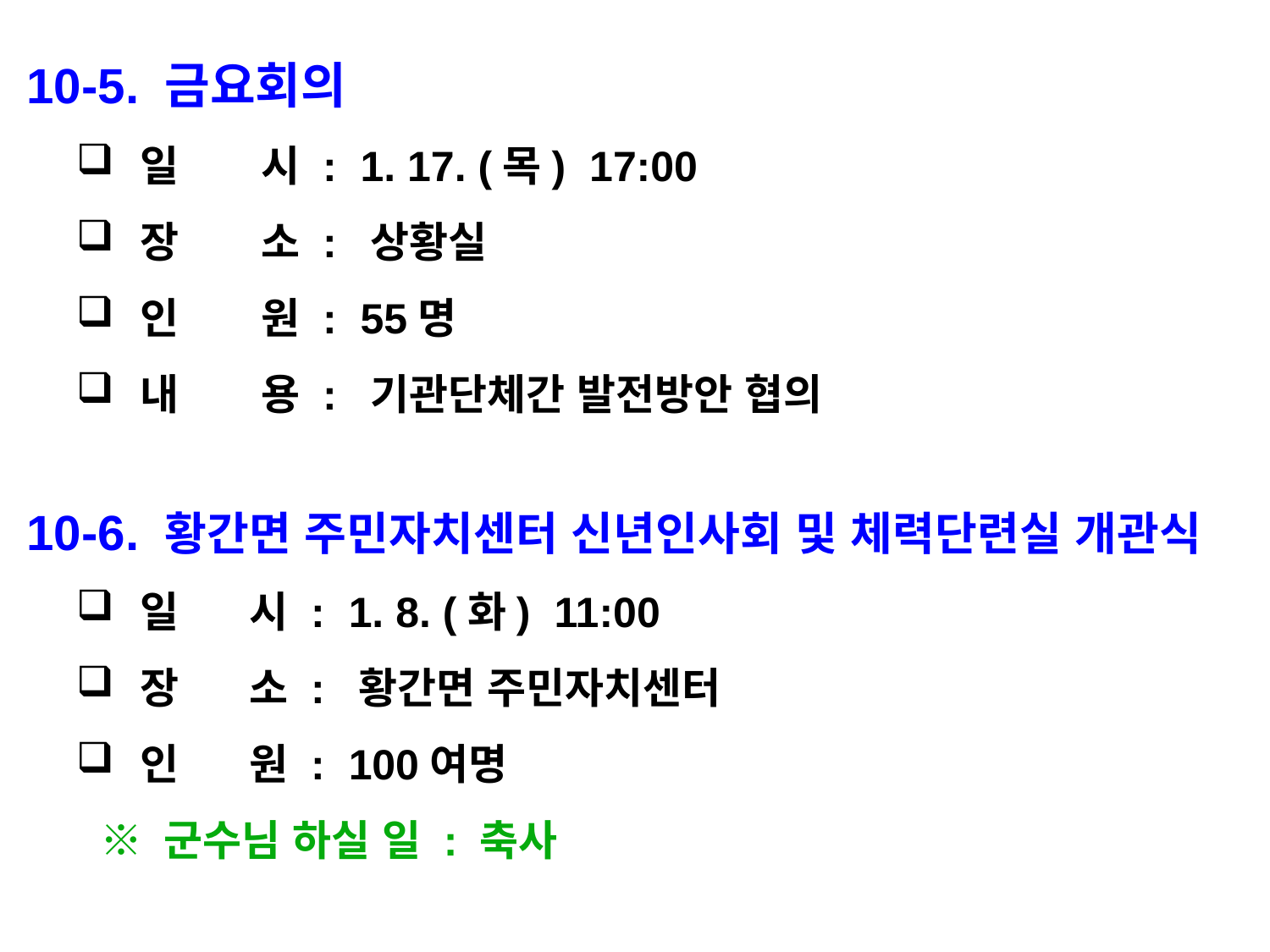

10-5. 금요회의
일       시 :  1. 17. (목)  17:00
장       소 :  상황실
인       원 :  55명
내       용 :  기관단체간 발전방안 협의

 10-6. 황간면 주민자치센터 신년인사회 및 체력단련실 개관식
일      시 :  1. 8. (화)  11:00
장      소 :  황간면 주민자치센터
인      원 :  100여명
  ※ 군수님 하실 일 : 축사